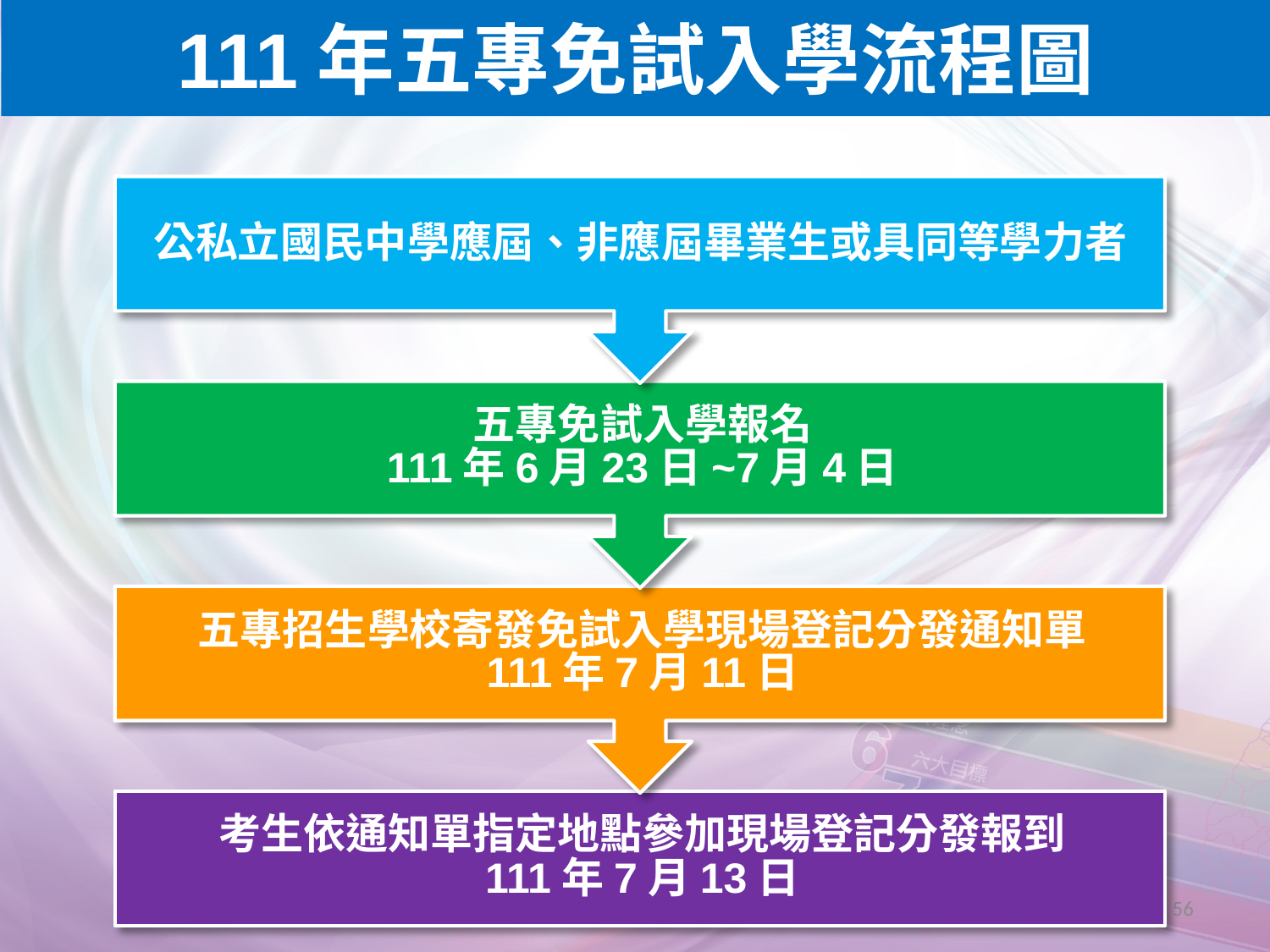

111年五專免試入學流程圖
考生依通知單指定地點參加現場登記分發報到
111年7月13日
五專招生學校寄發免試入學現場登記分發通知單
111年7月11日
五專免試入學報名
111年6月23日~7月4日
公私立國民中學應屆、非應屆畢業生或具同等學力者
56